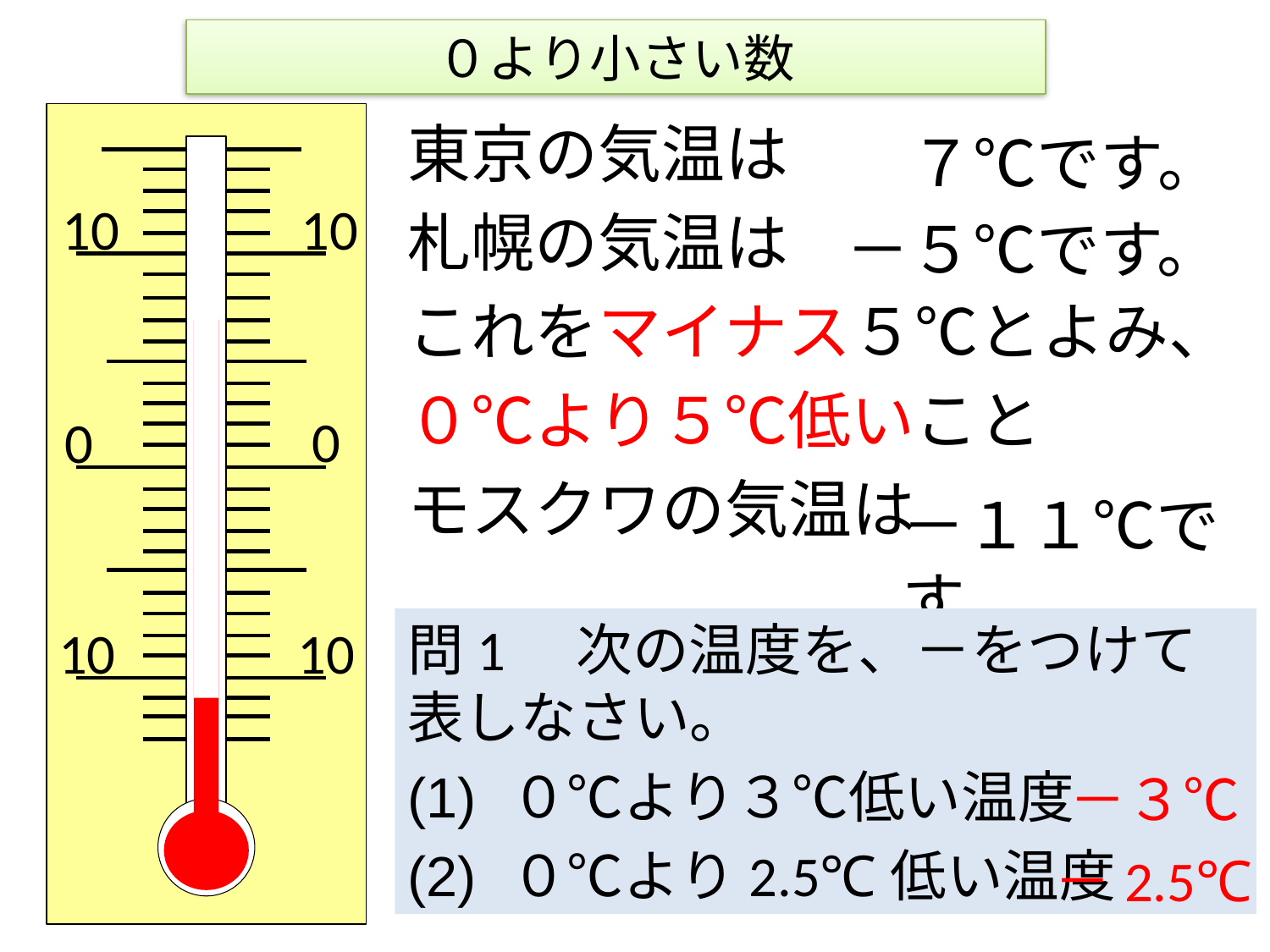

# ０より小さい数

東京の気温は
札幌の気温は
これをマイナス５℃とよみ、
０℃より５℃低いこと
モスクワの気温は
７℃です。

10
10
－５℃です。

0
0
－１１℃です。

問1　次の温度を、－をつけて表しなさい。
０℃より３℃低い温度
０℃より2.5℃低い温度
10
10
－３℃

－2.5℃